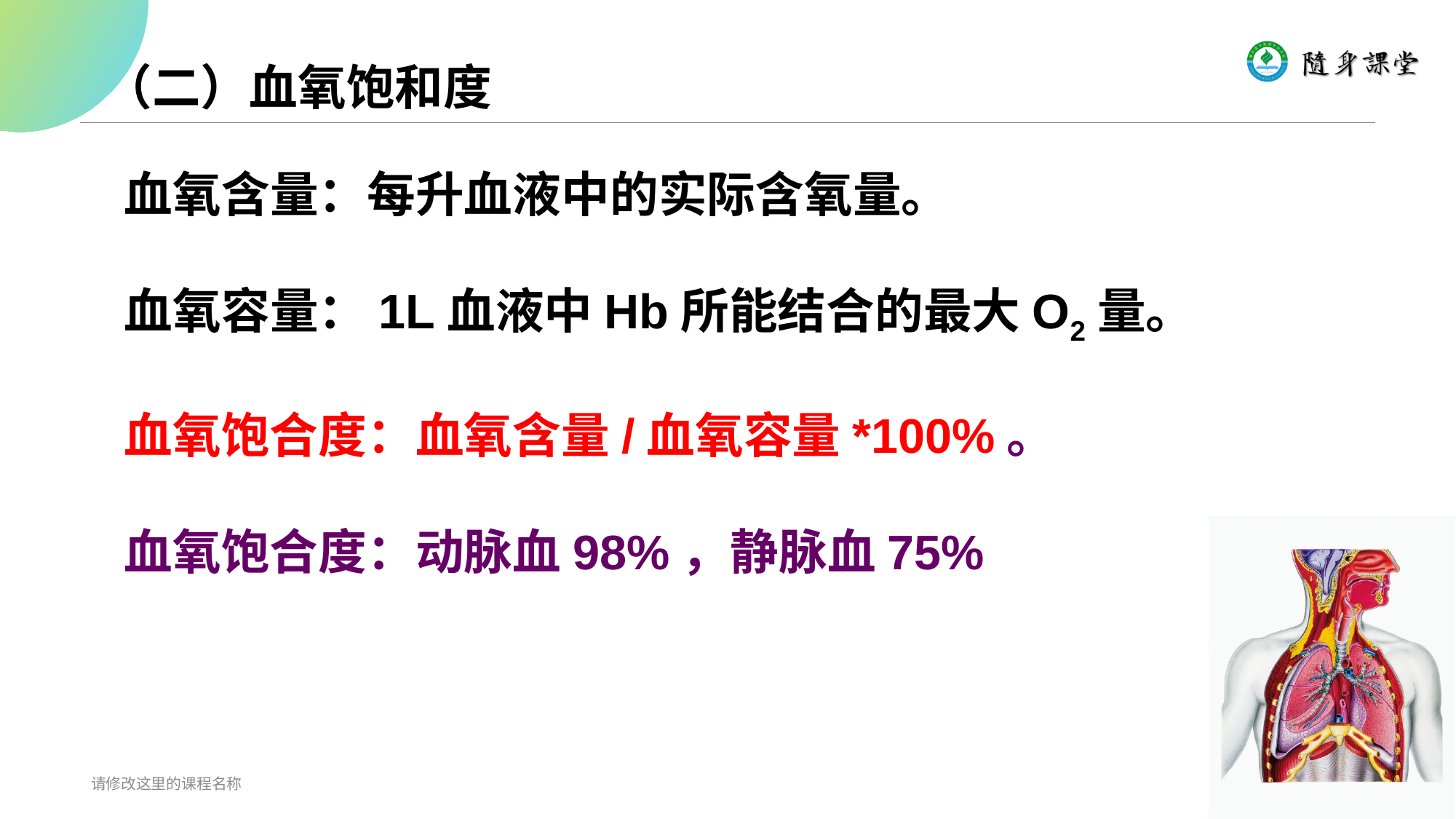

（二）血氧饱和度
血氧含量：每升血液中的实际含氧量。

血氧容量：1L血液中Hb所能结合的最大O2量。

血氧饱合度：血氧含量/血氧容量*100%。

血氧饱合度：动脉血98%，静脉血75%

请修改这里的课程名称
66